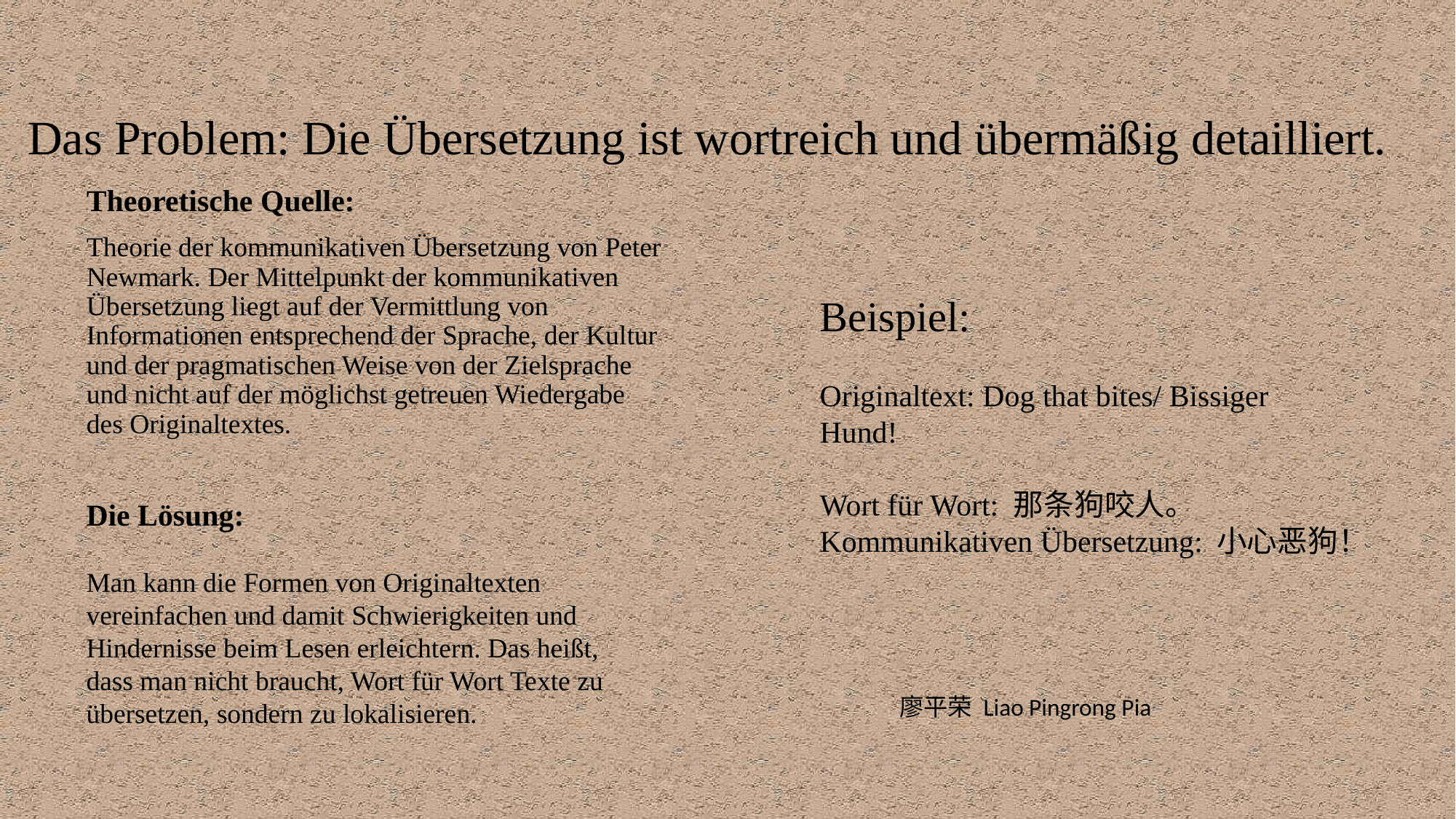

# Das Problem: Die Übersetzung ist wortreich und übermäßig detailliert.
Theoretische Quelle:
Theorie der kommunikativen Übersetzung von Peter Newmark. Der Mittelpunkt der kommunikativen Übersetzung liegt auf der Vermittlung von Informationen entsprechend der Sprache, der Kultur und der pragmatischen Weise von der Zielsprache und nicht auf der möglichst getreuen Wiedergabe des Originaltextes.

Beispiel:

Originaltext: Dog that bites/ Bissiger Hund!

Wort für Wort: 那条狗咬人。
Kommunikativen Übersetzung: 小心恶狗！

Die Lösung:

Man kann die Formen von Originaltexten vereinfachen und damit Schwierigkeiten und Hindernisse beim Lesen erleichtern. Das heißt, dass man nicht braucht, Wort für Wort Texte zu übersetzen, sondern zu lokalisieren.
廖平荣 Liao Pingrong Pia